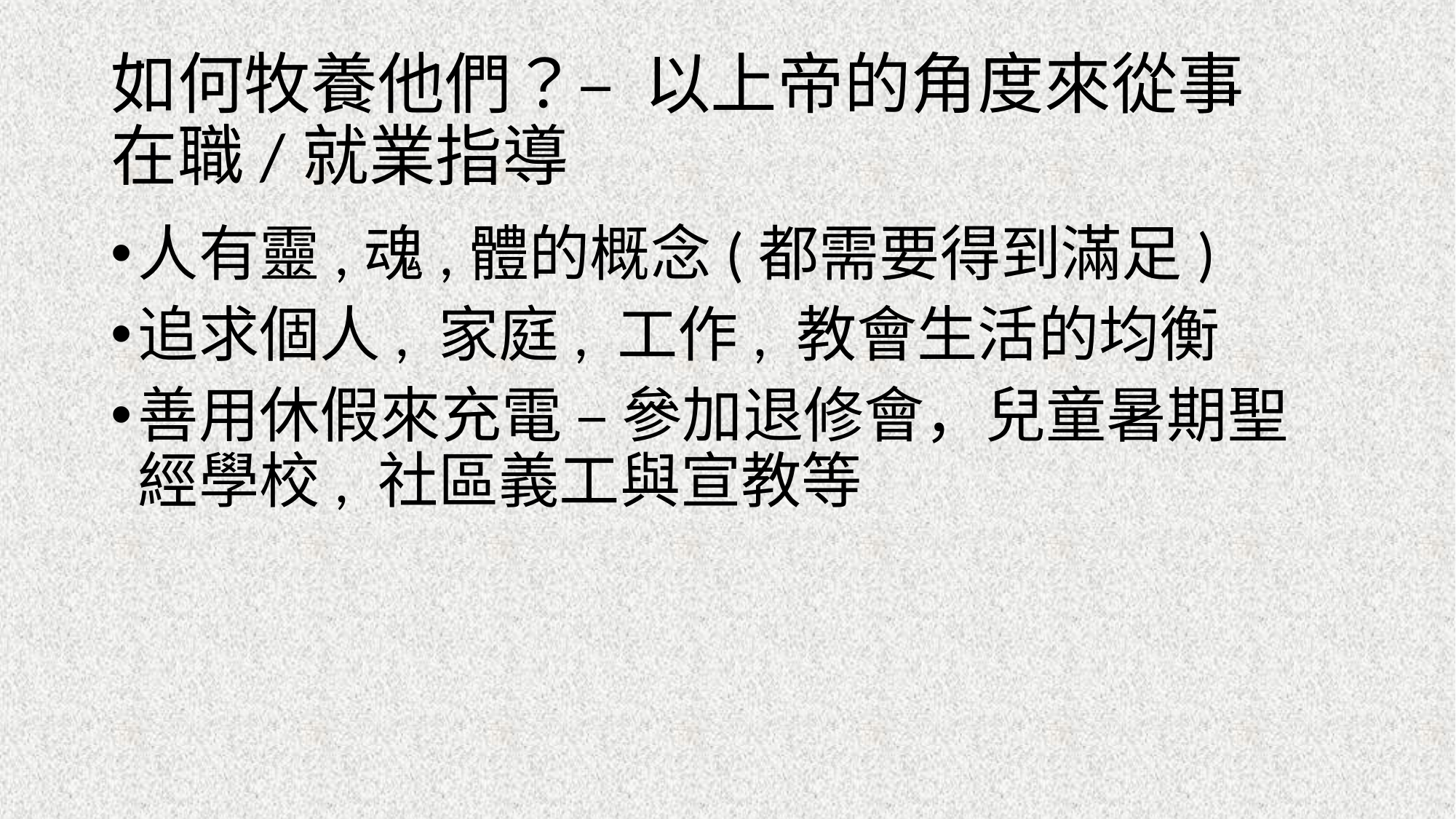

# 如何牧養他們？–  以上帝的角度來從事在職/就業指導
人有靈,魂,體的概念(都需要得到滿足)
追求個人, 家庭, 工作, 教會生活的均衡
善用休假來充電 – 參加退修會，兒童暑期聖經學校, 社區義工與宣教等